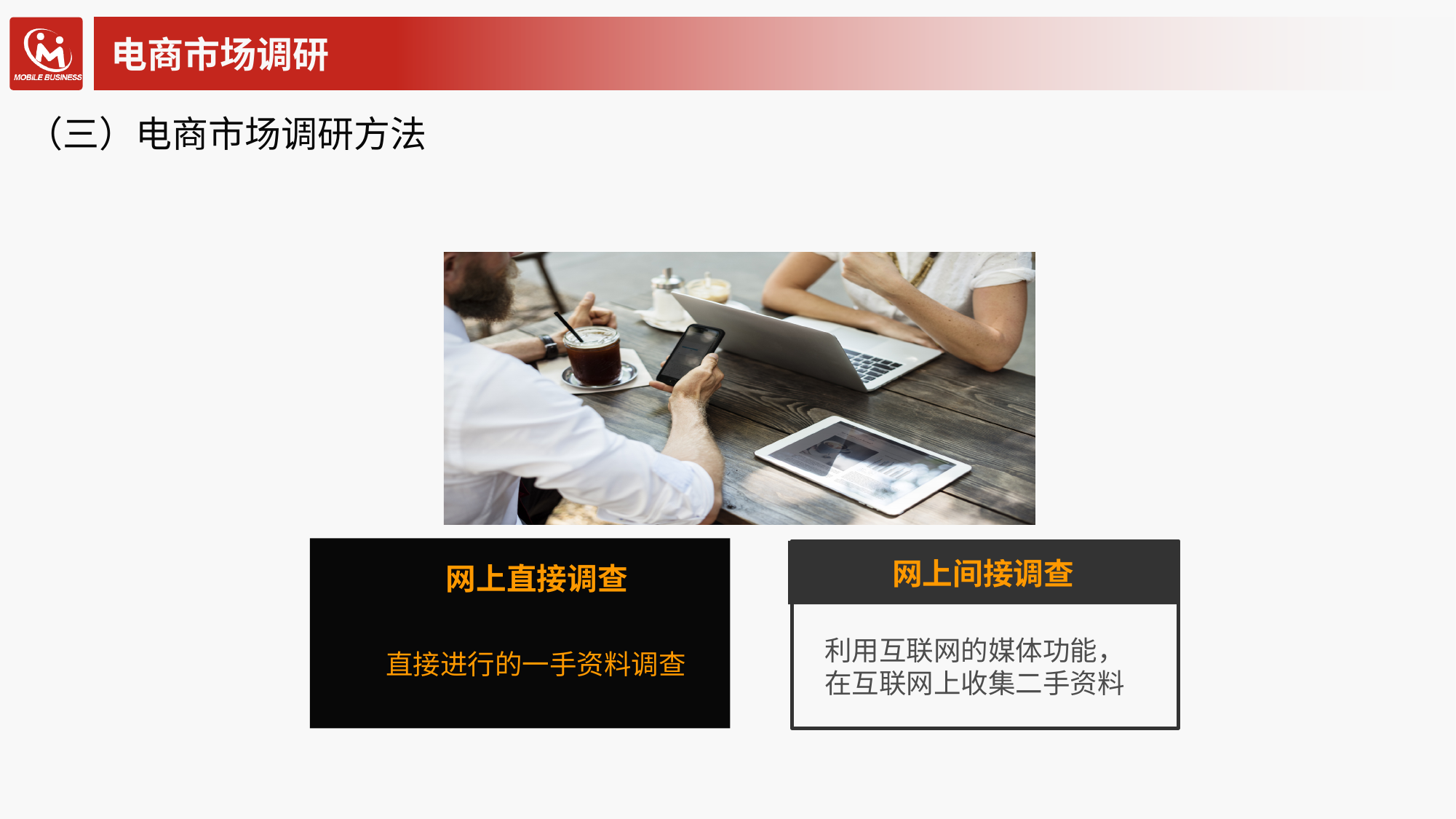

# 电商市场调研
（三）电商市场调研方法

网上直接调查
直接进行的一手资料调查
网上间接调查

利用互联网的媒体功能，在互联网上收集二手资料